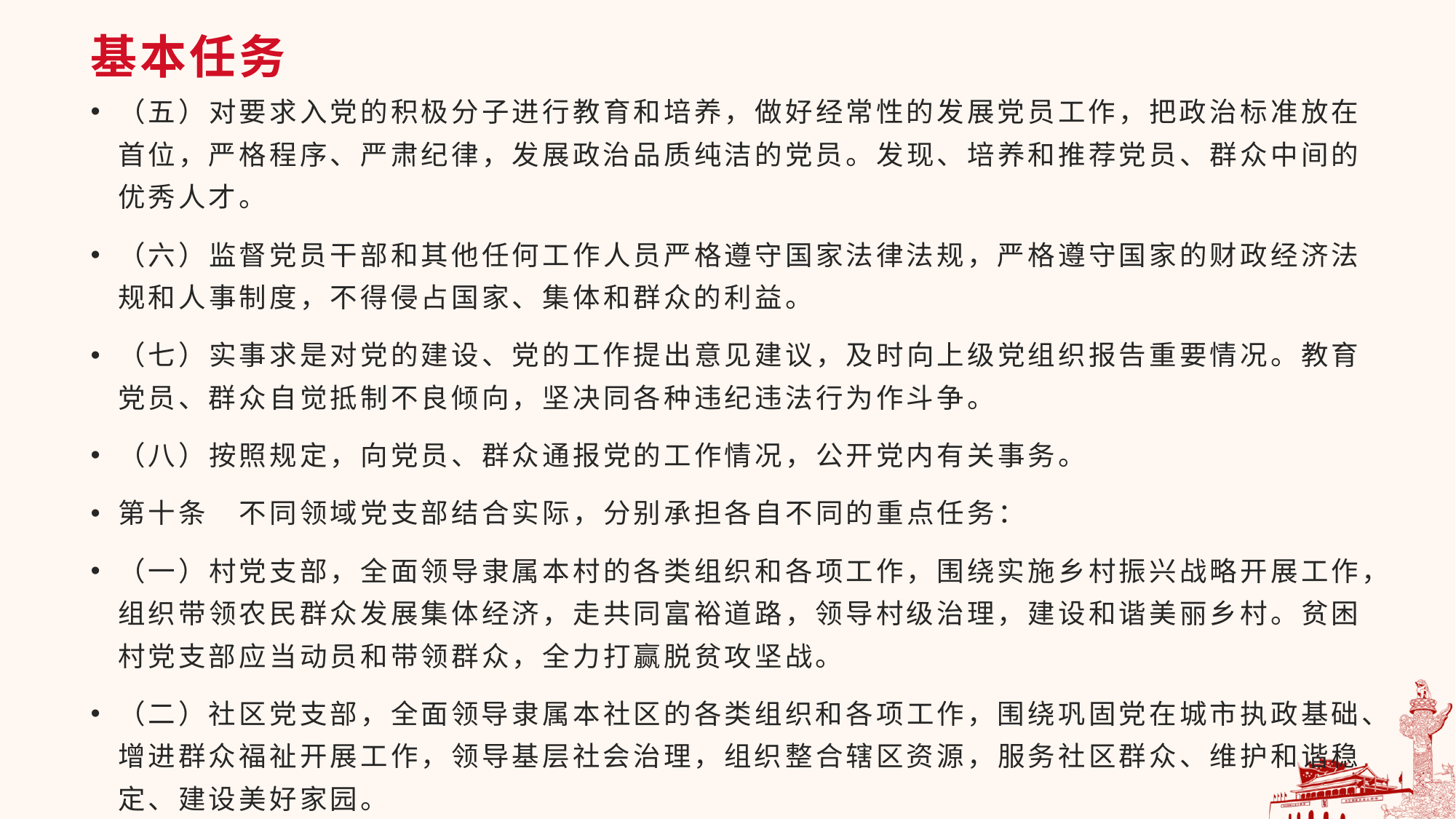

# 基本任务
（五）对要求入党的积极分子进行教育和培养，做好经常性的发展党员工作，把政治标准放在首位，严格程序、严肃纪律，发展政治品质纯洁的党员。发现、培养和推荐党员、群众中间的优秀人才。
（六）监督党员干部和其他任何工作人员严格遵守国家法律法规，严格遵守国家的财政经济法规和人事制度，不得侵占国家、集体和群众的利益。
（七）实事求是对党的建设、党的工作提出意见建议，及时向上级党组织报告重要情况。教育党员、群众自觉抵制不良倾向，坚决同各种违纪违法行为作斗争。
（八）按照规定，向党员、群众通报党的工作情况，公开党内有关事务。
第十条　不同领域党支部结合实际，分别承担各自不同的重点任务：
（一）村党支部，全面领导隶属本村的各类组织和各项工作，围绕实施乡村振兴战略开展工作，组织带领农民群众发展集体经济，走共同富裕道路，领导村级治理，建设和谐美丽乡村。贫困村党支部应当动员和带领群众，全力打赢脱贫攻坚战。
（二）社区党支部，全面领导隶属本社区的各类组织和各项工作，围绕巩固党在城市执政基础、增进群众福祉开展工作，领导基层社会治理，组织整合辖区资源，服务社区群众、维护和谐稳定、建设美好家园。